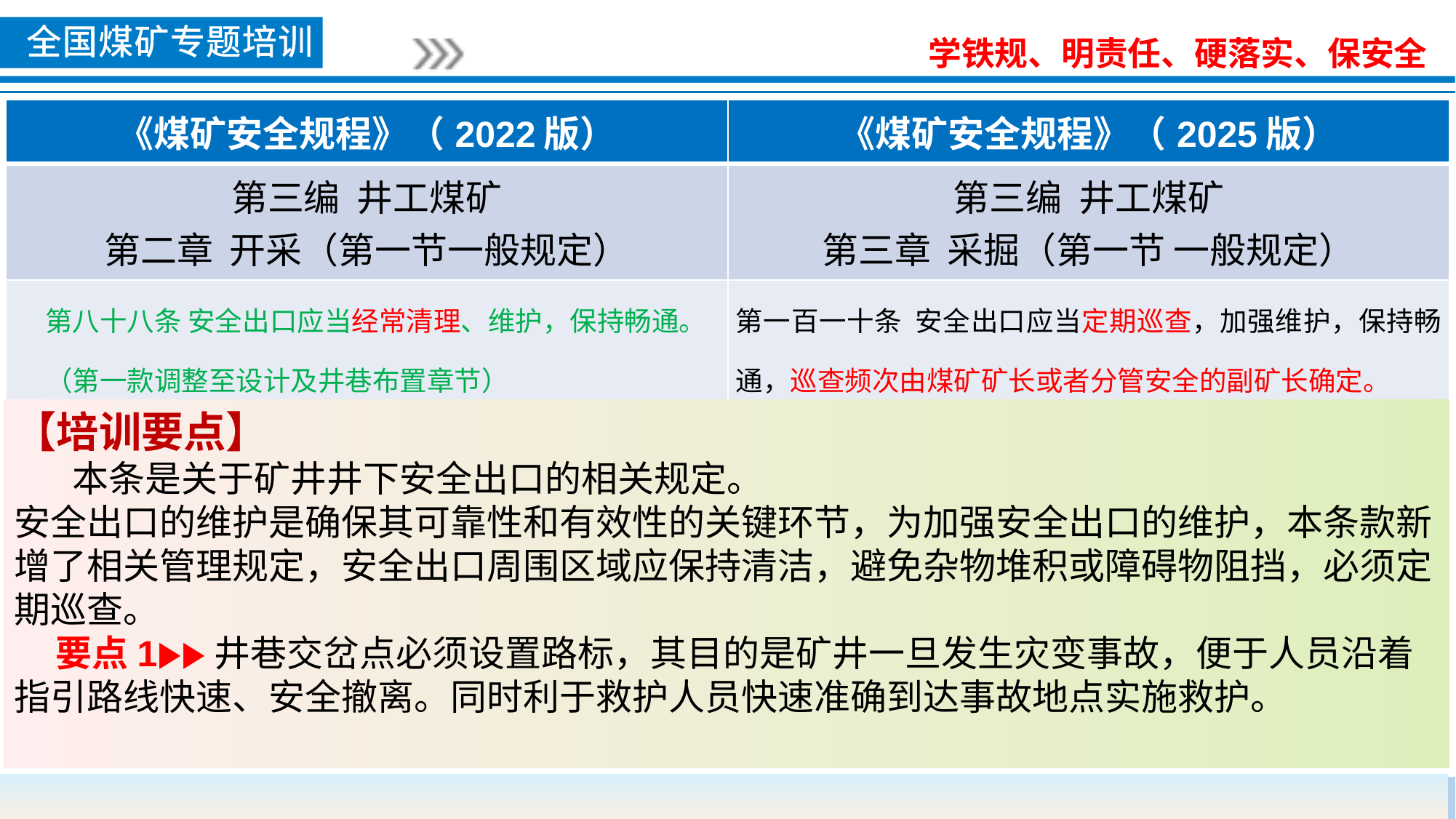

| 《煤矿安全规程》（2022版） | 《煤矿安全规程》（2025版） |
| --- | --- |
| 第三编 井工煤矿 第二章 开采（第一节一般规定） | 第三编 井工煤矿 第三章 采掘（第一节 一般规定） |
| 第八十八条 安全出口应当经常清理、维护，保持畅通。 （第一款调整至设计及井巷布置章节） | 第一百一十条 安全出口应当定期巡查，加强维护，保持畅通，巡查频次由煤矿矿长或者分管安全的副矿长确定。 |
【培训要点】
      本条是关于矿井井下安全出口的相关规定。
安全出口的维护是确保其可靠性和有效性的关键环节，为加强安全出口的维护，本条款新增了相关管理规定，安全出口周围区域应保持清洁，避免杂物堆积或障碍物阻挡，必须定期巡查。
    要点1▶▶井巷交岔点必须设置路标，其目的是矿井一旦发生灾变事故，便于人员沿着指引路线快速、安全撤离。同时利于救护人员快速准确到达事故地点实施救护。